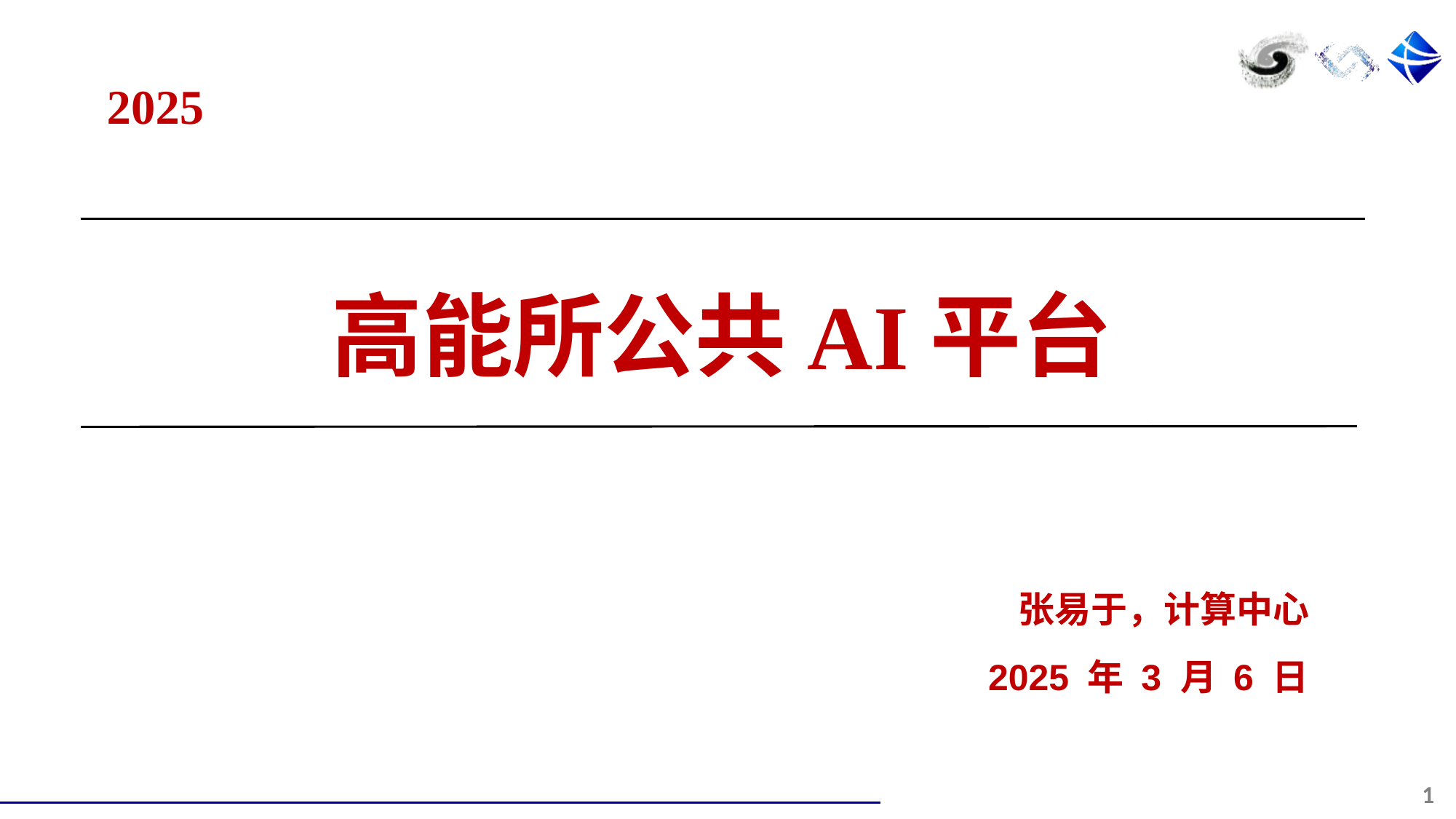

2025
# 高能所公共AI平台
张易于，计算中心
2025 年 3 月 6 日